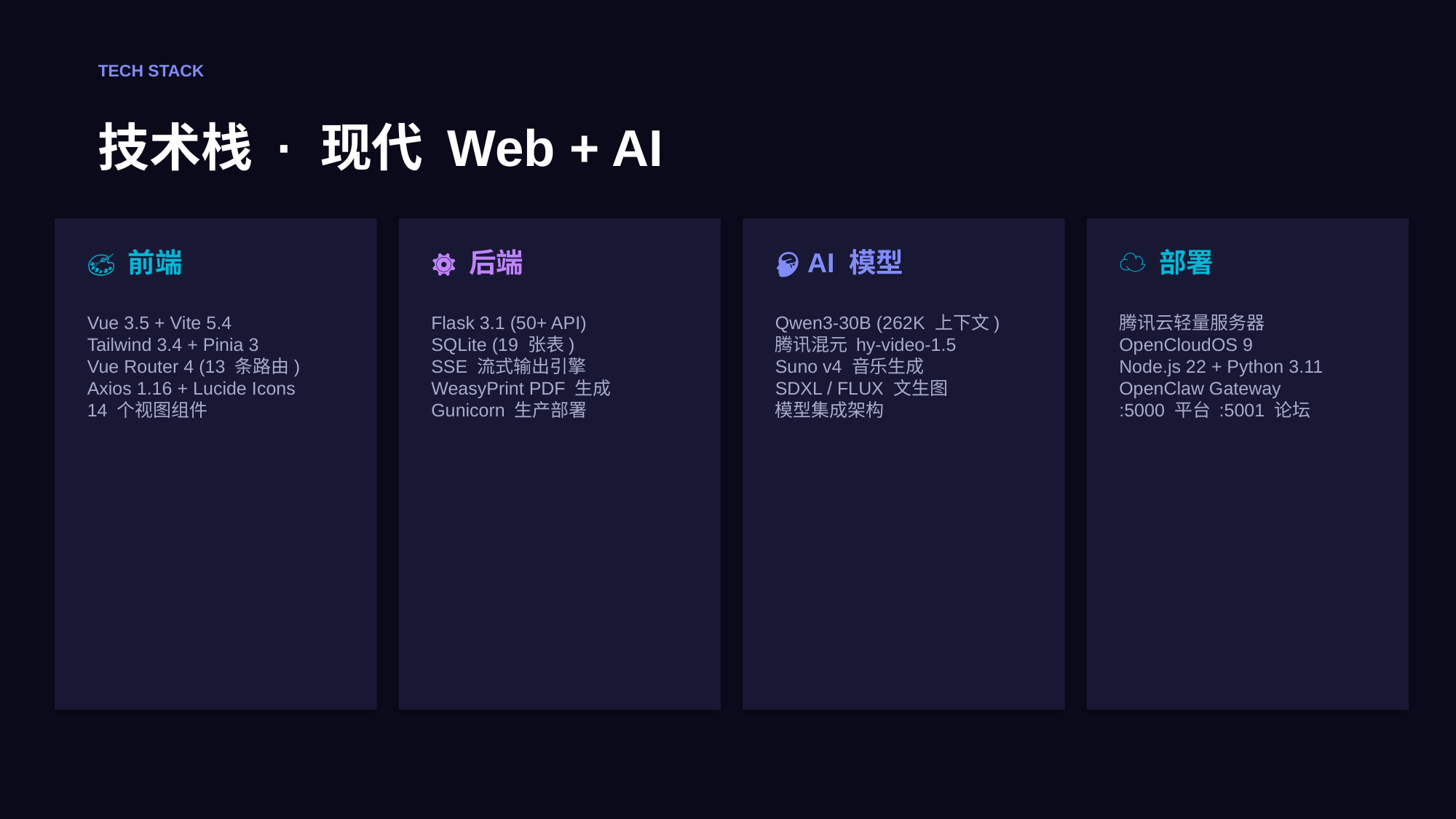

TECH STACK
技术栈 · 现代 Web + AI

🎨 前端
⚙️ 后端
🧠 AI 模型
☁️ 部署
Vue 3.5 + Vite 5.4
Tailwind 3.4 + Pinia 3
Vue Router 4 (13 条路由)
Axios 1.16 + Lucide Icons
14 个视图组件
Flask 3.1 (50+ API)
SQLite (19 张表)
SSE 流式输出引擎
WeasyPrint PDF 生成
Gunicorn 生产部署
Qwen3-30B (262K 上下文)
腾讯混元 hy-video-1.5
Suno v4 音乐生成
SDXL / FLUX 文生图
模型集成架构
腾讯云轻量服务器
OpenCloudOS 9
Node.js 22 + Python 3.11
OpenClaw Gateway
:5000 平台 :5001 论坛